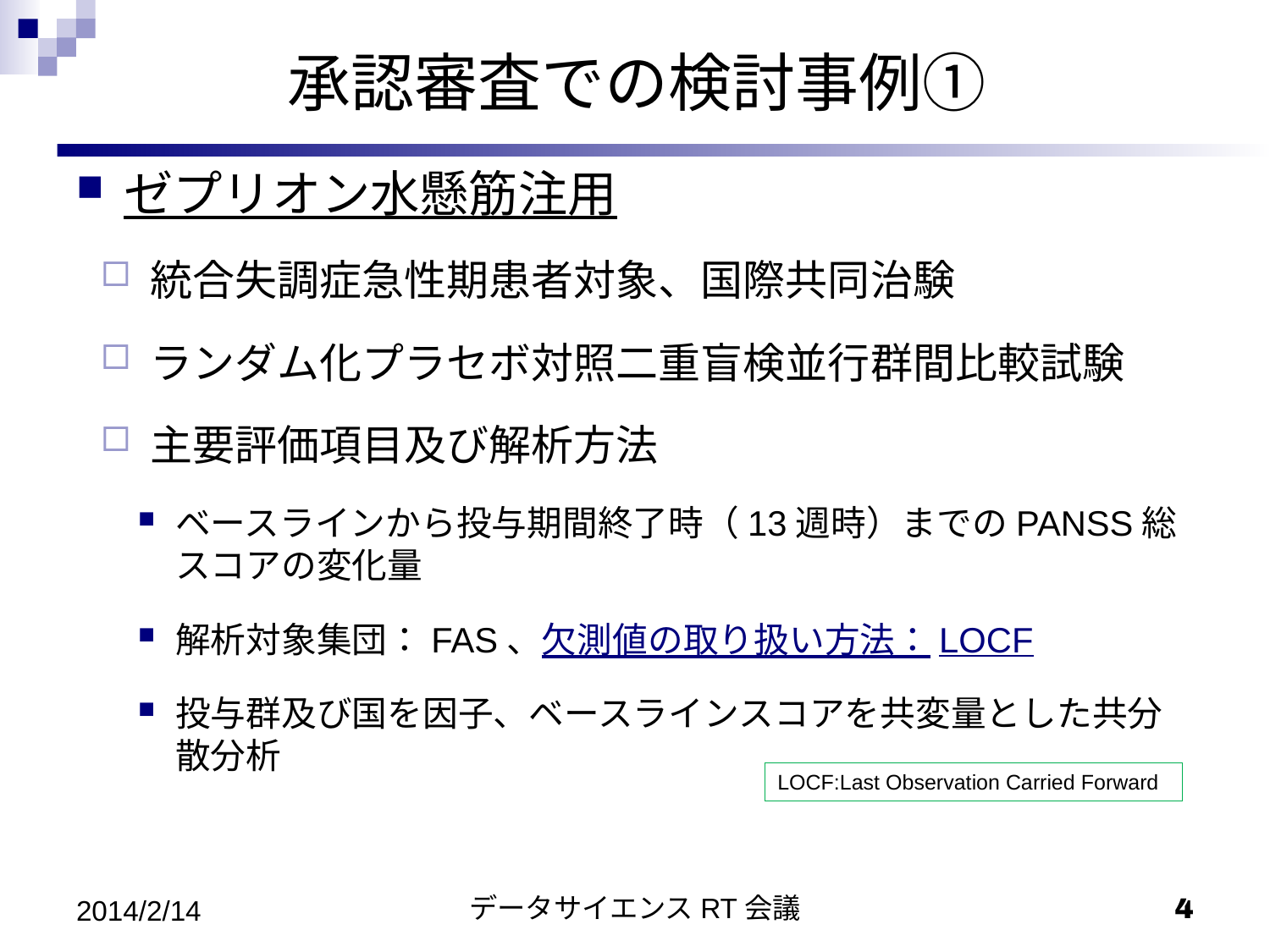

# 承認審査での検討事例①
ゼプリオン水懸筋注用
統合失調症急性期患者対象、国際共同治験
ランダム化プラセボ対照二重盲検並行群間比較試験
主要評価項目及び解析方法
ベースラインから投与期間終了時（13週時）までのPANSS総スコアの変化量
解析対象集団：FAS、欠測値の取り扱い方法：LOCF
投与群及び国を因子、ベースラインスコアを共変量とした共分散分析
LOCF:Last Observation Carried Forward
2014/2/14
データサイエンスRT会議
4